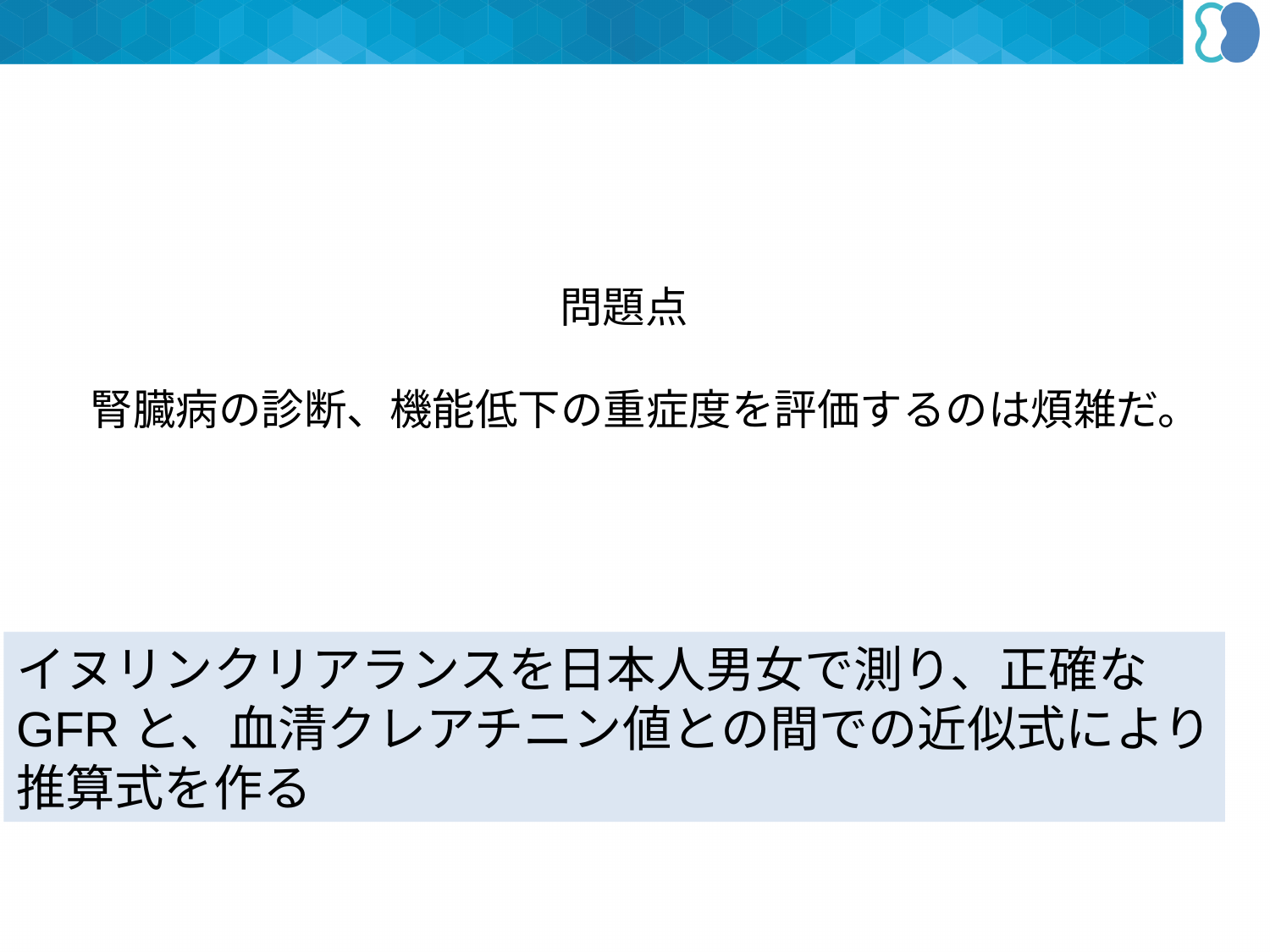

# 問題点 腎臓病の診断、機能低下の重症度を評価するのは煩雑だ。
イヌリンクリアランスを日本人男女で測り、正確な
GFRと、血清クレアチニン値との間での近似式により
推算式を作る